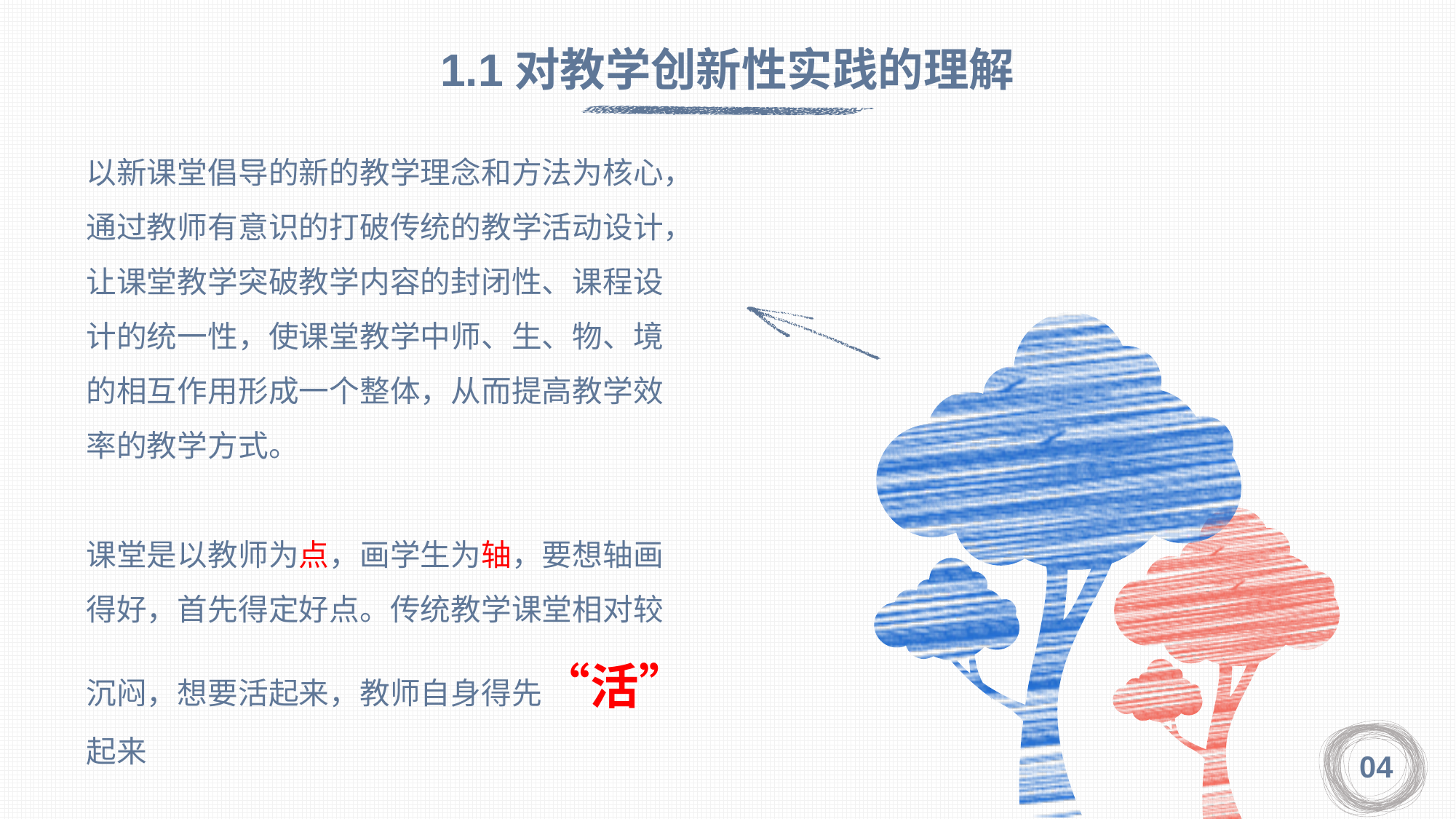

1.1对教学创新性实践的理解

以新课堂倡导的新的教学理念和方法为核心，通过教师有意识的打破传统的教学活动设计，让课堂教学突破教学内容的封闭性、课程设计的统一性，使课堂教学中师、生、物、境的相互作用形成一个整体，从而提高教学效率的教学方式。

课堂是以教师为点，画学生为轴，要想轴画得好，首先得定好点。传统教学课堂相对较沉闷，想要活起来，教师自身得先“活”起来

04